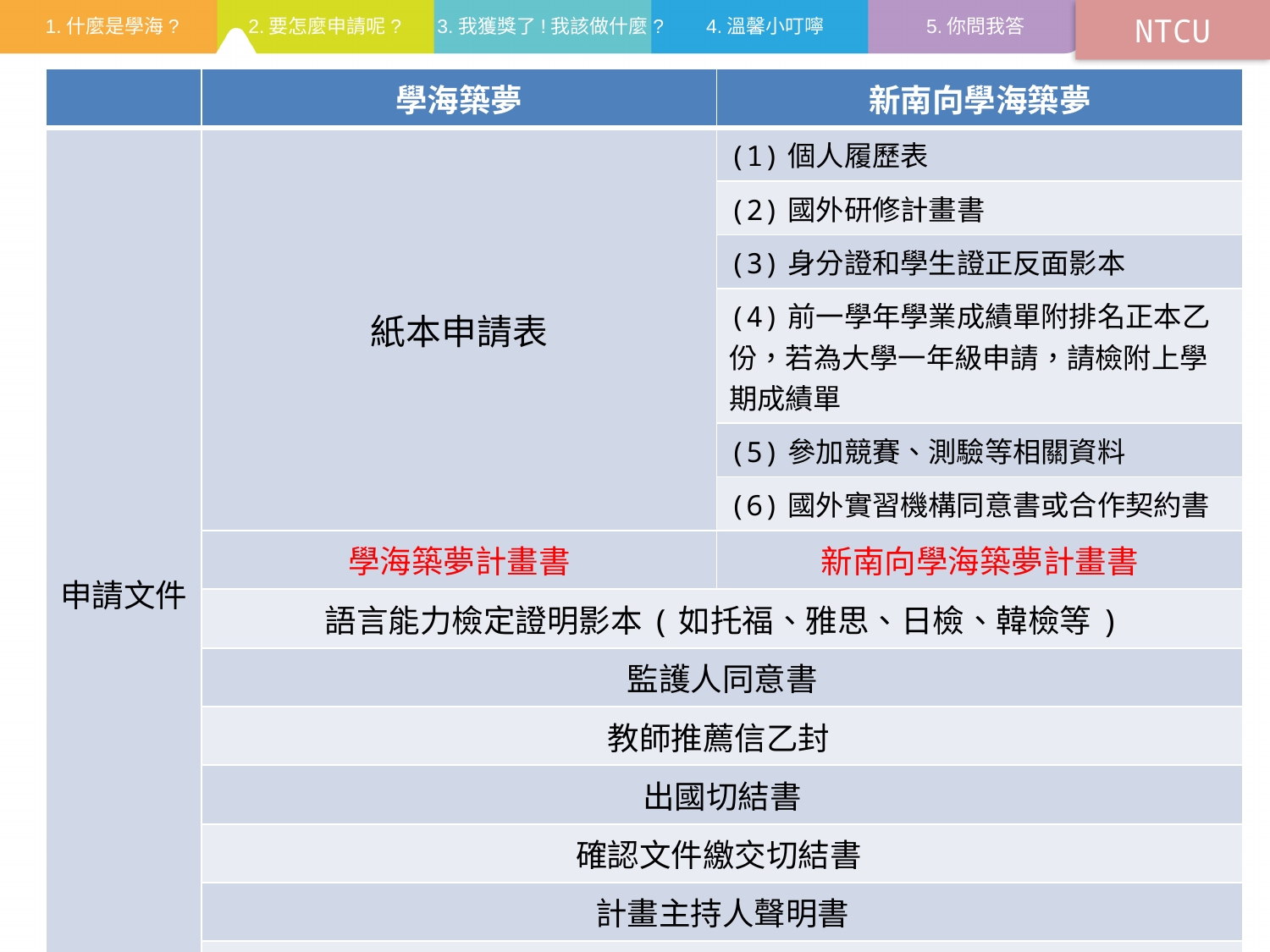

NTCU
|  | 學海築夢 | 新南向學海築夢 |
| --- | --- | --- |
| 申請文件 | 紙本申請表 | (1)個人履歷表 |
|  |  | (2)國外研修計畫書 |
|  |  | (3)身分證和學生證正反面影本 |
|  |  | (4)前一學年學業成績單附排名正本乙份，若為大學一年級申請，請檢附上學期成績單 |
|  |  | (5)參加競賽、測驗等相關資料 |
|  |  | (6)國外實習機構同意書或合作契約書 |
|  | 學海築夢計畫書 | 新南向學海築夢計畫書 |
|  | 語言能力檢定證明影本(如托福、雅思、日檢、韓檢等) |  |
|  | 監護人同意書 |  |
|  | 教師推薦信乙封 |  |
|  | 出國切結書 |  |
|  | 確認文件繳交切結書 |  |
|  | 計畫主持人聲明書 |  |
|  | 行政契約書(一式四份甲乙丙保證人各持一份，若有計畫主持人則多加一份) |  |
|  | 役男出國緩徵申請表 |  |